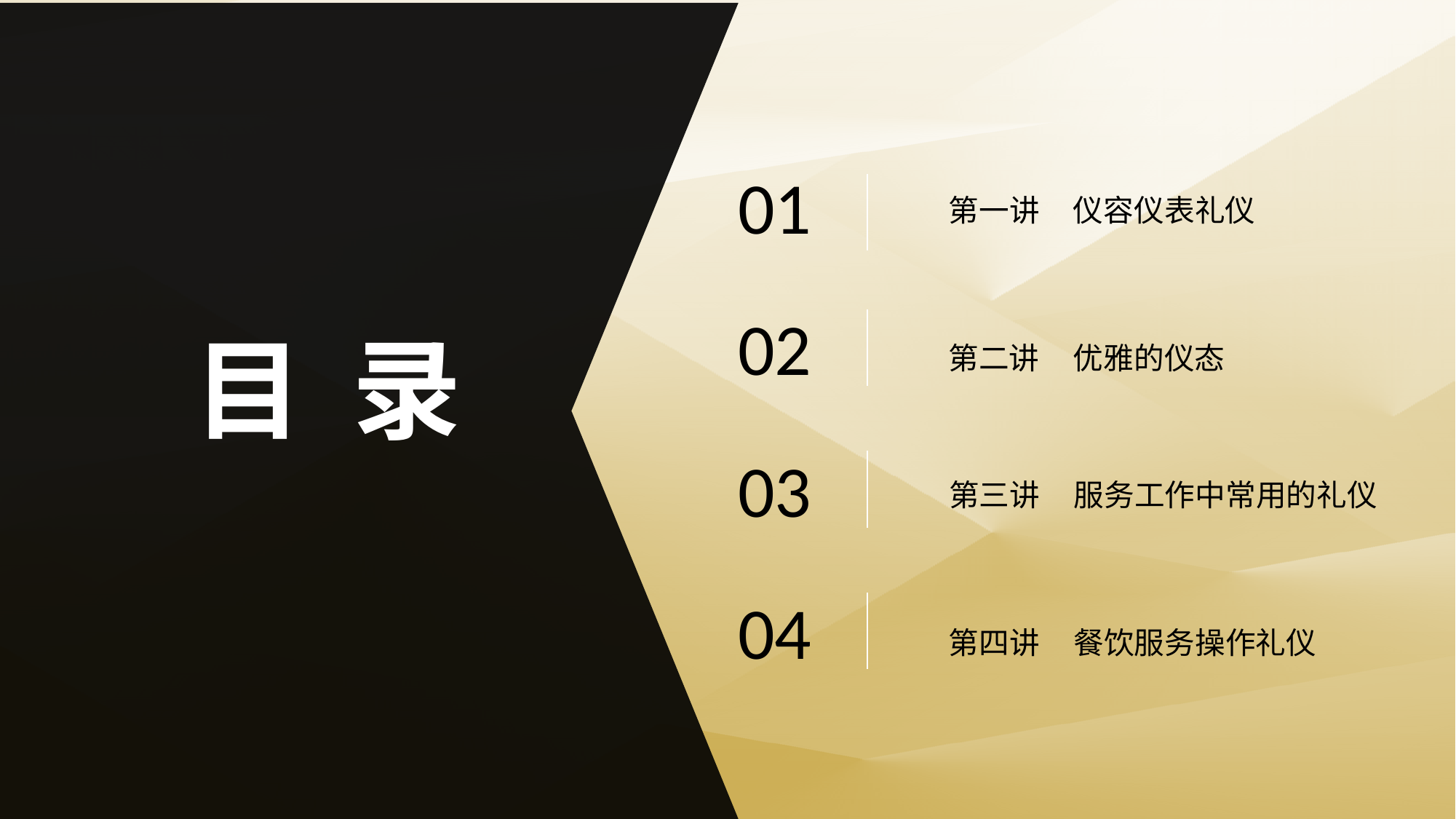

第一讲     仪容仪表礼仪
01
第二讲     优雅的仪态
02
目  录
第三讲     服务工作中常用的礼仪
03
04
第四讲     餐饮服务操作礼仪